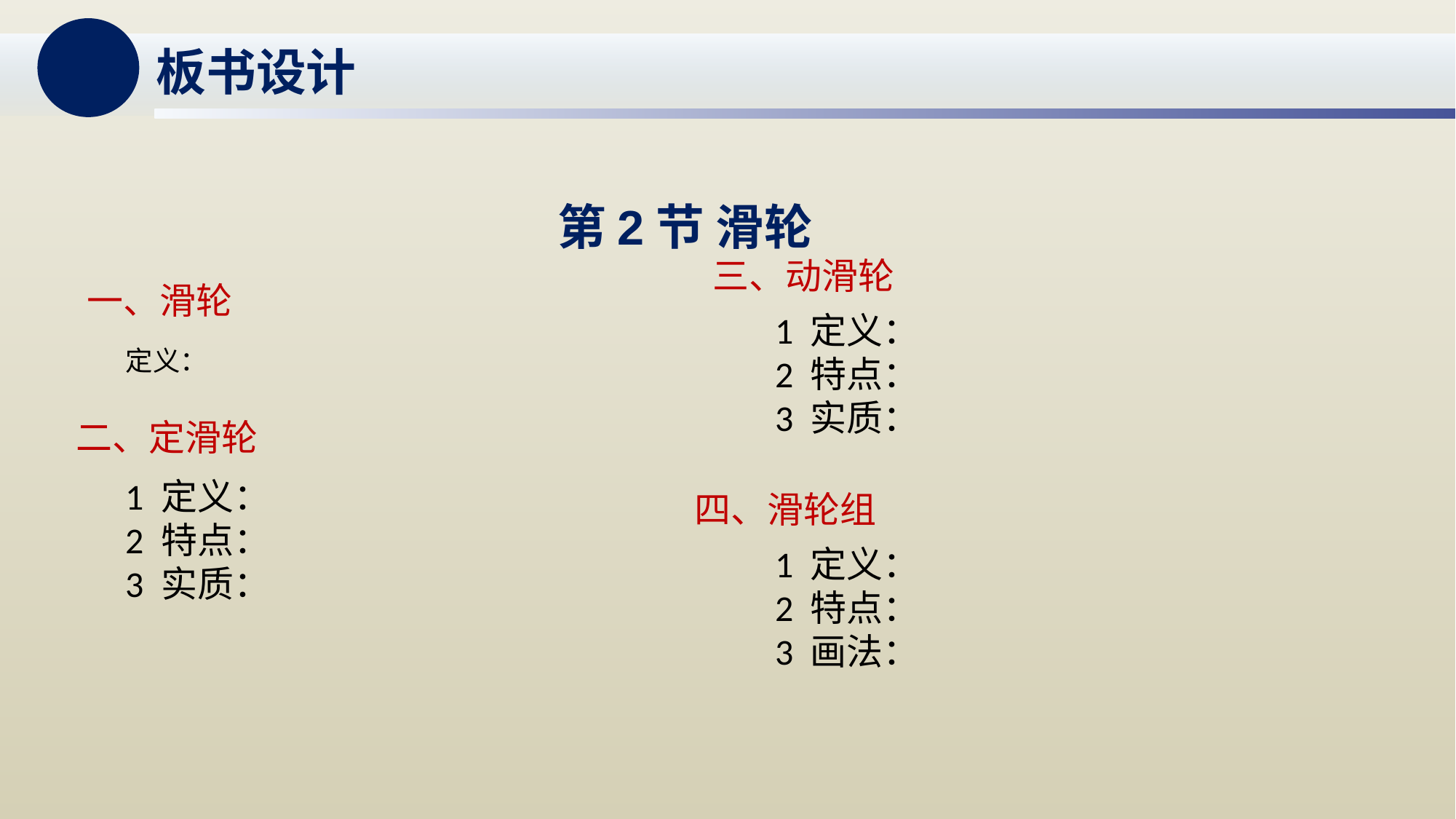

板书设计

第2节 滑轮
三、动滑轮
一、滑轮
1 定义：
2 特点：
3 实质：
定义：
二、定滑轮
1 定义：
2 特点：
3 实质：
四、滑轮组
1 定义：
2 特点：
3 画法：